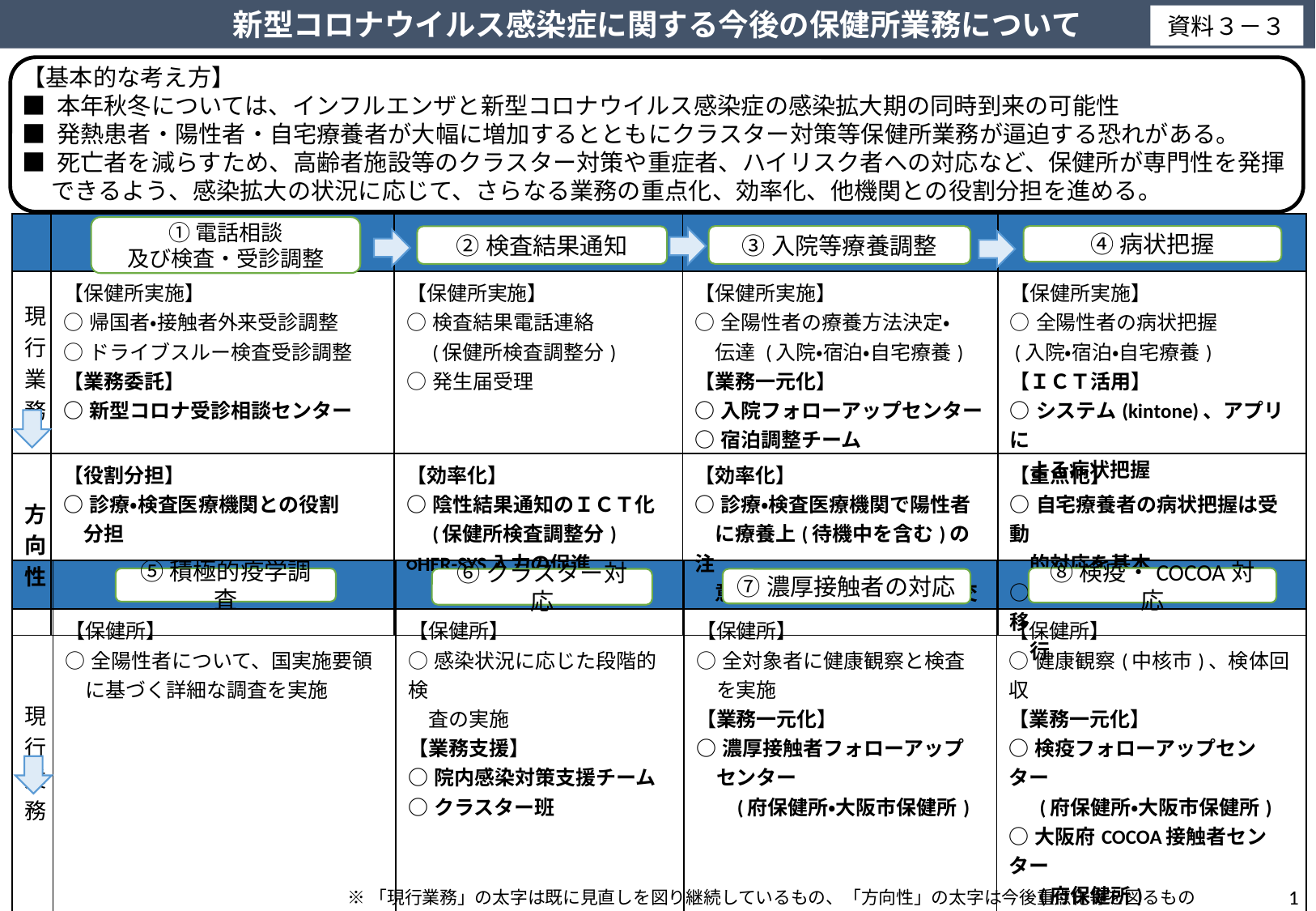

新型コロナウイルス感染症に関する今後の保健所業務について
資料３－３
【基本的な考え方】
■ 本年秋冬については、インフルエンザと新型コロナウイルス感染症の感染拡大期の同時到来の可能性
■ 発熱患者・陽性者・自宅療養者が大幅に増加するとともにクラスター対策等保健所業務が逼迫する恐れがある。
■ 死亡者を減らすため、高齢者施設等のクラスター対策や重症者、ハイリスク者への対応など、保健所が専門性を発揮
　 できるよう、感染拡大の状況に応じて、さらなる業務の重点化、効率化、他機関との役割分担を進める。

|  |  |  |  |  |
| --- | --- | --- | --- | --- |
| 現行業務 | 【保健所実施】 ○帰国者・接触者外来受診調整 ○ドライブスルー検査受診調整 【業務委託】 ○新型コロナ受診相談センター | 【保健所実施】 ○検査結果電話連絡 　(保健所検査調整分) ○発生届受理 | 【保健所実施】 ○全陽性者の療養方法決定・ 　伝達 (入院・宿泊・自宅療養) 【業務一元化】 ○入院フォローアップセンター ○宿泊調整チーム | 【保健所実施】 ○全陽性者の病状把握 (入院・宿泊・自宅療養) 【ＩＣＴ活用】 ○システム(kintone)、アプリに 　よる病状把握 |
| 方向性 | 【役割分担】 ○診療・検査医療機関との役割 　分担 | 【効率化】 ○陰性結果通知のＩＣＴ化 　(保健所検査調整分) ○HER-SYS入力の促進 | 【効率化】 ○診療・検査医療機関で陽性者 　に療養上(待機中を含む)の注 　意事項を記載した文書を手交 | 【重点化】 ○自宅療養者の病状把握は受動 　的対応を基本 ○病状把握はHER-SYSへ順次移 　行 |
①電話相談
及び検査・受診調整
③入院等療養調整
④病状把握
➁検査結果通知

|  |  |  |  |  |
| --- | --- | --- | --- | --- |
| 現行業務 | 【保健所】 ○全陽性者について、国実施要領 　に基づく詳細な調査を実施 | 【保健所】 ○感染状況に応じた段階的検 　査の実施 【業務支援】 ○院内感染対策支援チーム ○クラスター班 | 【保健所】 ○全対象者に健康観察と検査 　を実施 【業務一元化】 ○濃厚接触者フォローアップ 　センター 　(府保健所・大阪市保健所) | 【保健所】 ○健康観察(中核市)、検体回収 【業務一元化】 ○検疫フォローアップセンター 　 (府保健所・大阪市保健所) ○大阪府COCOA接触者センター 　 (府保健所) |
| 方向性 | 【重点化】 ○クラスター発生リスクの高い 　施設等の調査を重点的に実施 | 【重点化】 ○クラスター発生初期段階か 　ら積極的検査等対応強化 | 【重点化】　 ○ハイリスク者へ重点化 ○濃厚接触者の検査機会充実 | 【業務一元化】 ○業務一元化を拡大 ○対象者の検査機会の充実 |
⑧検疫・COCOA対応
⑤積極的疫学調査
⑥クラスター対応
⑦濃厚接触者の対応

1
※「現行業務」の太字は既に見直しを図り継続しているもの、「方向性」の太字は今後重点化等を図るもの